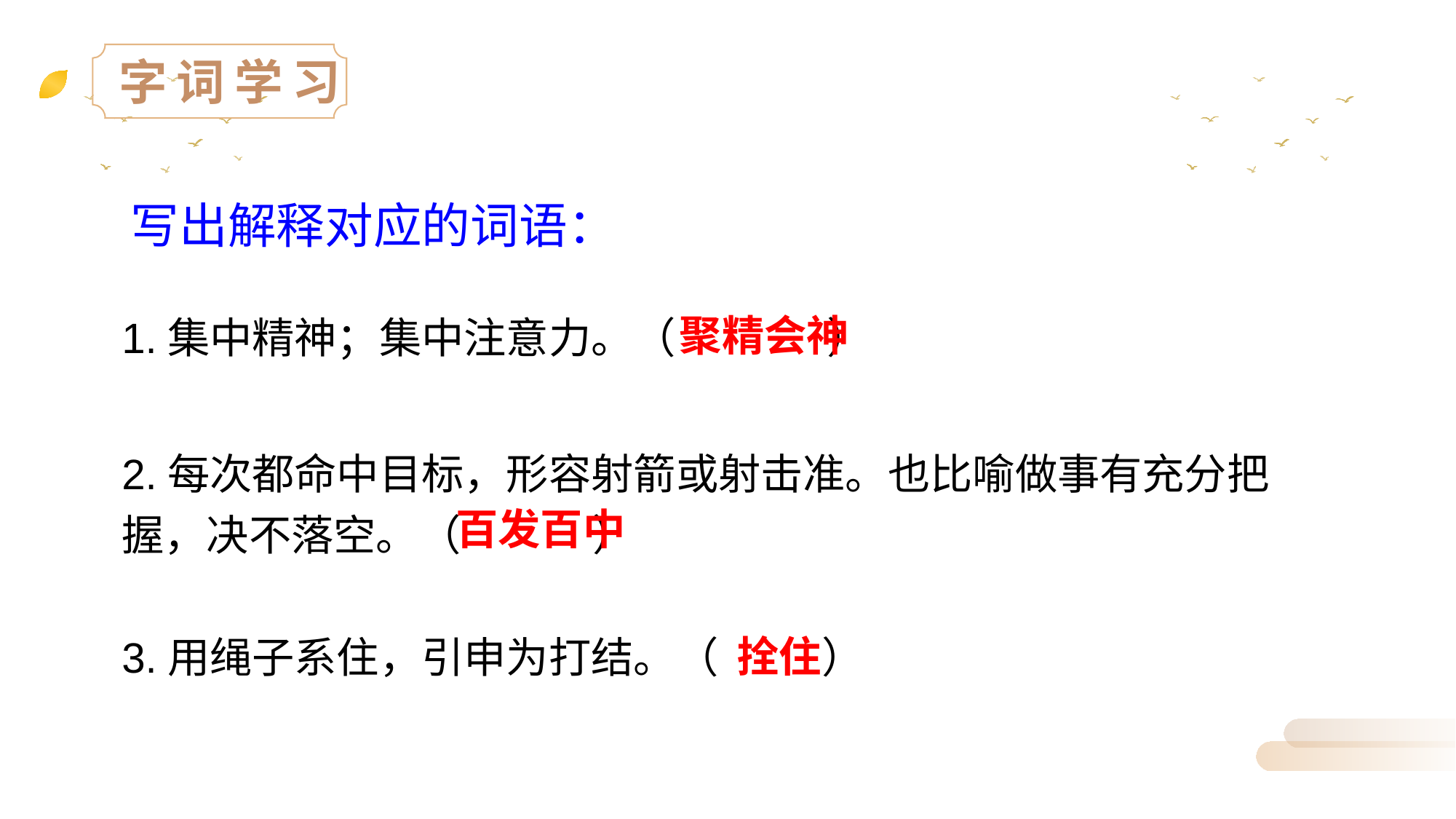

字词学习
写出解释对应的词语：
聚精会神
1.集中精神；集中注意力。（                ）
2.每次都命中目标，形容射箭或射击准。也比喻做事有充分把握，决不落空。（              ）
百发百中
拴住
3.用绳子系住，引申为打结。（           ）